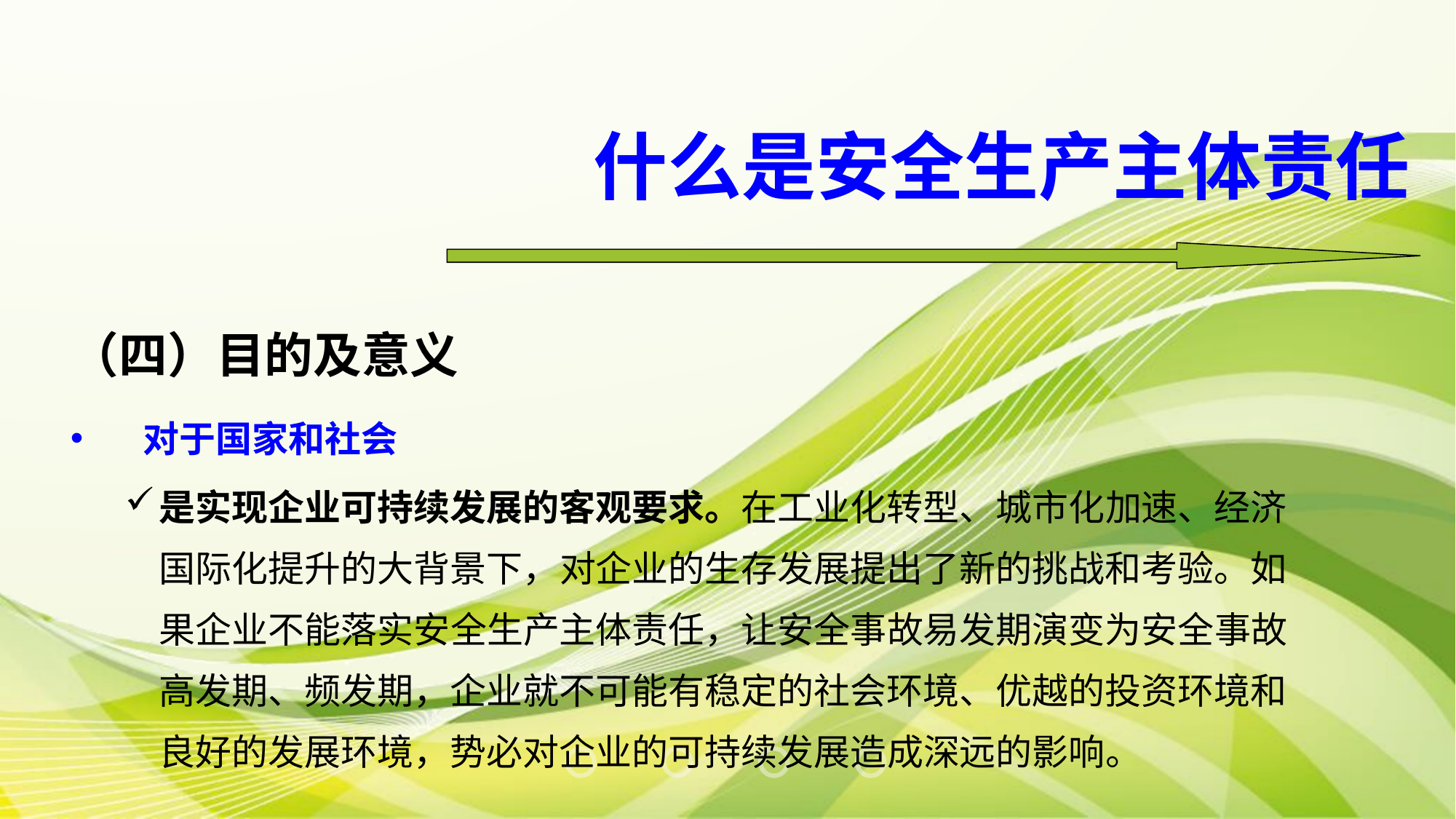

什么是安全生产主体责任

（四）目的及意义
对于国家和社会
是实现企业可持续发展的客观要求。在工业化转型、城市化加速、经济国际化提升的大背景下，对企业的生存发展提出了新的挑战和考验。如果企业不能落实安全生产主体责任，让安全事故易发期演变为安全事故高发期、频发期，企业就不可能有稳定的社会环境、优越的投资环境和良好的发展环境，势必对企业的可持续发展造成深远的影响。